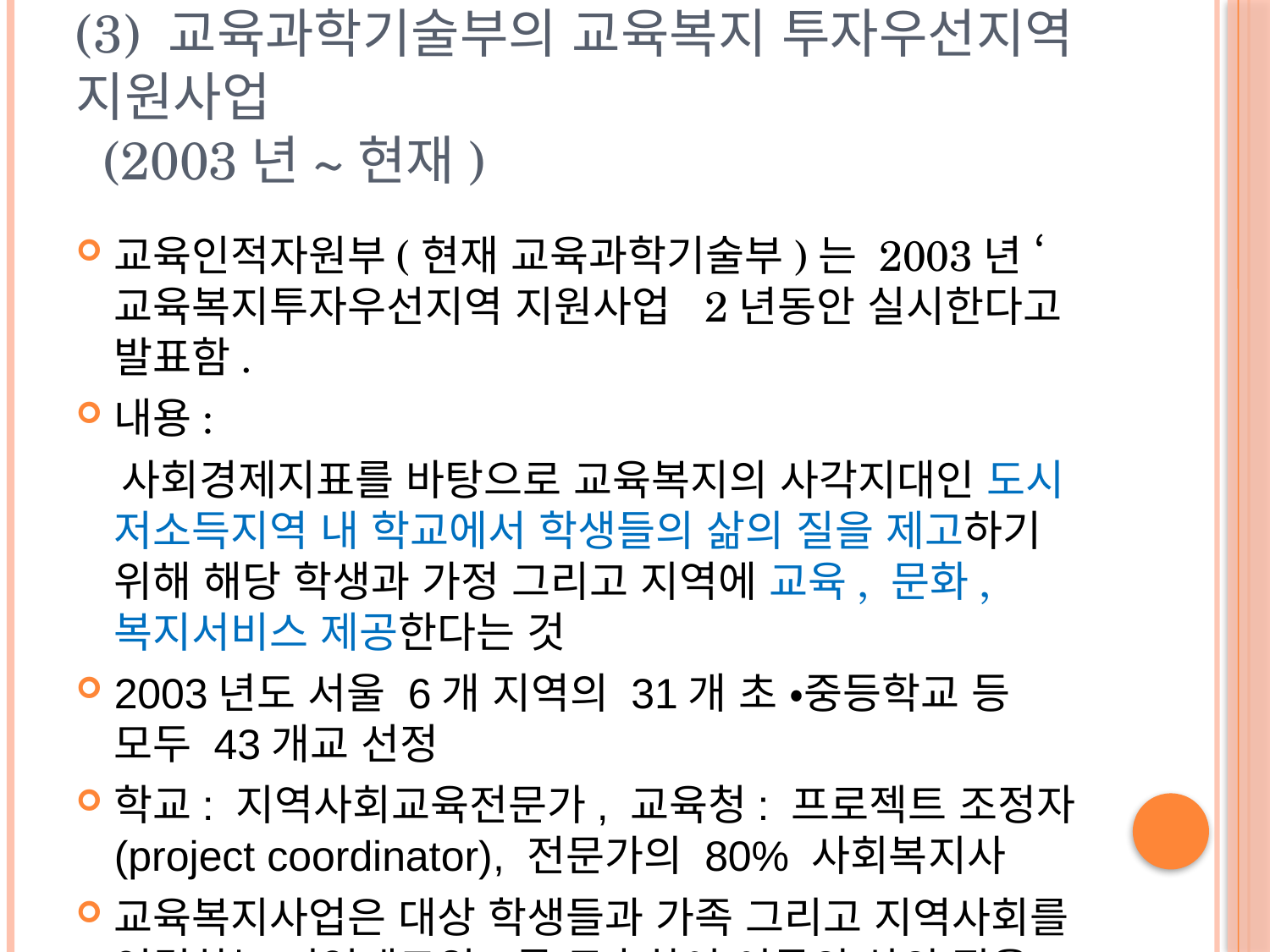

# (3) 교육과학기술부의 교육복지 투자우선지역 지원사업 (2003년~현재)
교육인적자원부(현재 교육과학기술부)는 2003년 ‘교육복지투자우선지역 지원사업  2년동안 실시한다고 발표함.
내용:
   사회경제지표를 바탕으로 교육복지의 사각지대인 도시 저소득지역 내 학교에서 학생들의 삶의 질을 제고하기 위해 해당 학생과 가정 그리고 지역에 교육, 문화, 복지서비스 제공한다는 것
2003년도 서울 6개 지역의 31개 초 •중등학교 등 모두 43개교 선정
학교: 지역사회교육전문가, 교육청: 프로젝트 조정자(project coordinator), 전문가의 80% 사회복지사
교육복지사업은 대상 학생들과 가족 그리고 지역사회를 연결하는 지역네트워크를 구축하여 이들의 삶의 질을 제고하는 목적